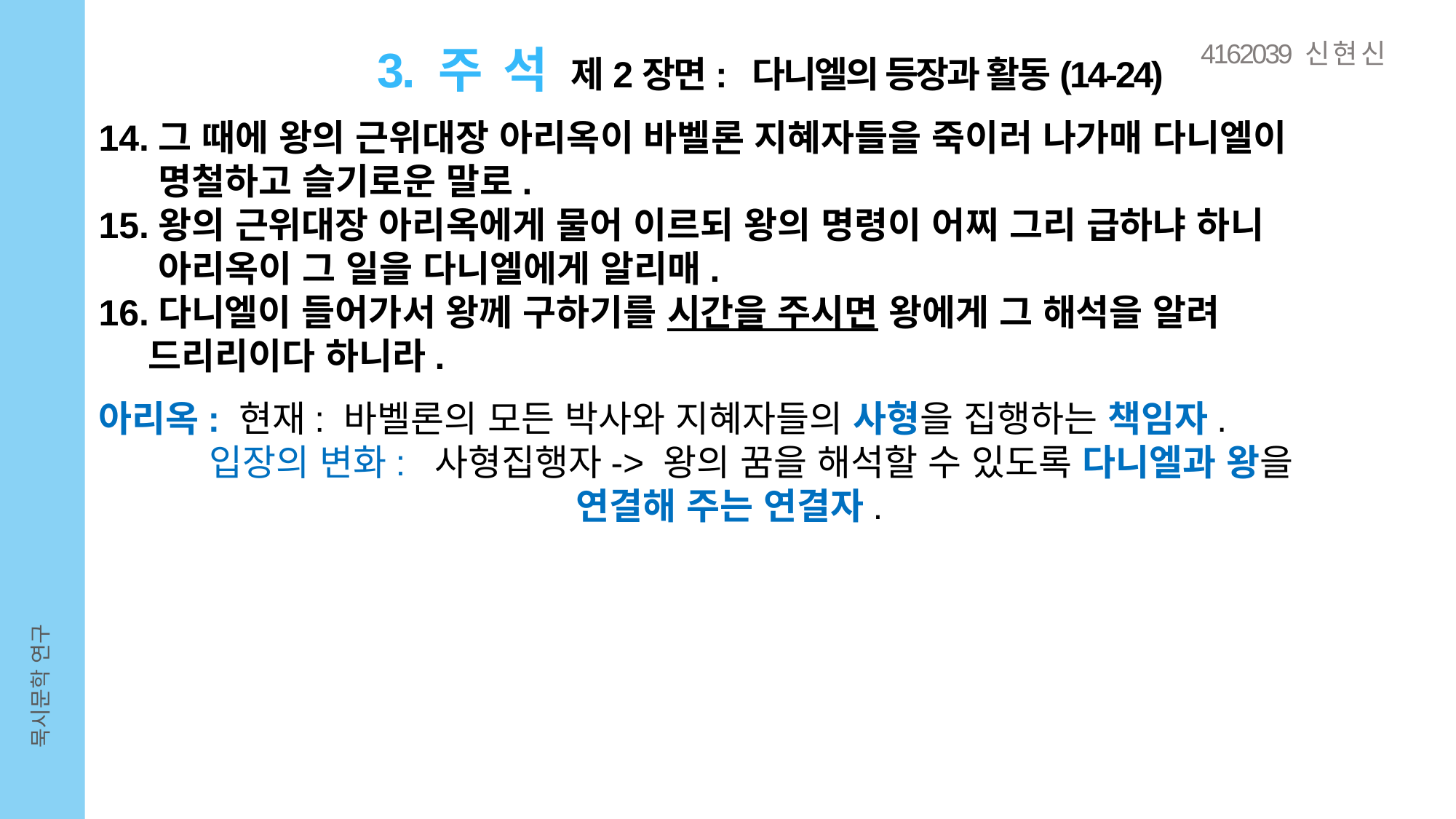

4162039 신 현 신
3. 주  석  제2장면:  다니엘의 등장과 활동(14-24)
14.그 때에 왕의 근위대장 아리옥이 바벨론 지혜자들을 죽이러 나가매 다니엘이
     명철하고 슬기로운 말로.
15.왕의 근위대장 아리옥에게 물어 이르되 왕의 명령이 어찌 그리 급하냐 하니
     아리옥이 그 일을 다니엘에게 알리매.
16.다니엘이 들어가서 왕께 구하기를 시간을 주시면 왕에게 그 해석을 알려
    드리리이다 하니라.

아리옥: 현재: 바벨론의 모든 박사와 지혜자들의 사형을 집행하는 책임자.
          입장의 변화:  사형집행자-> 왕의 꿈을 해석할 수 있도록 다니엘과 왕을
                                              연결해 주는 연결자.

묵시문학 연구